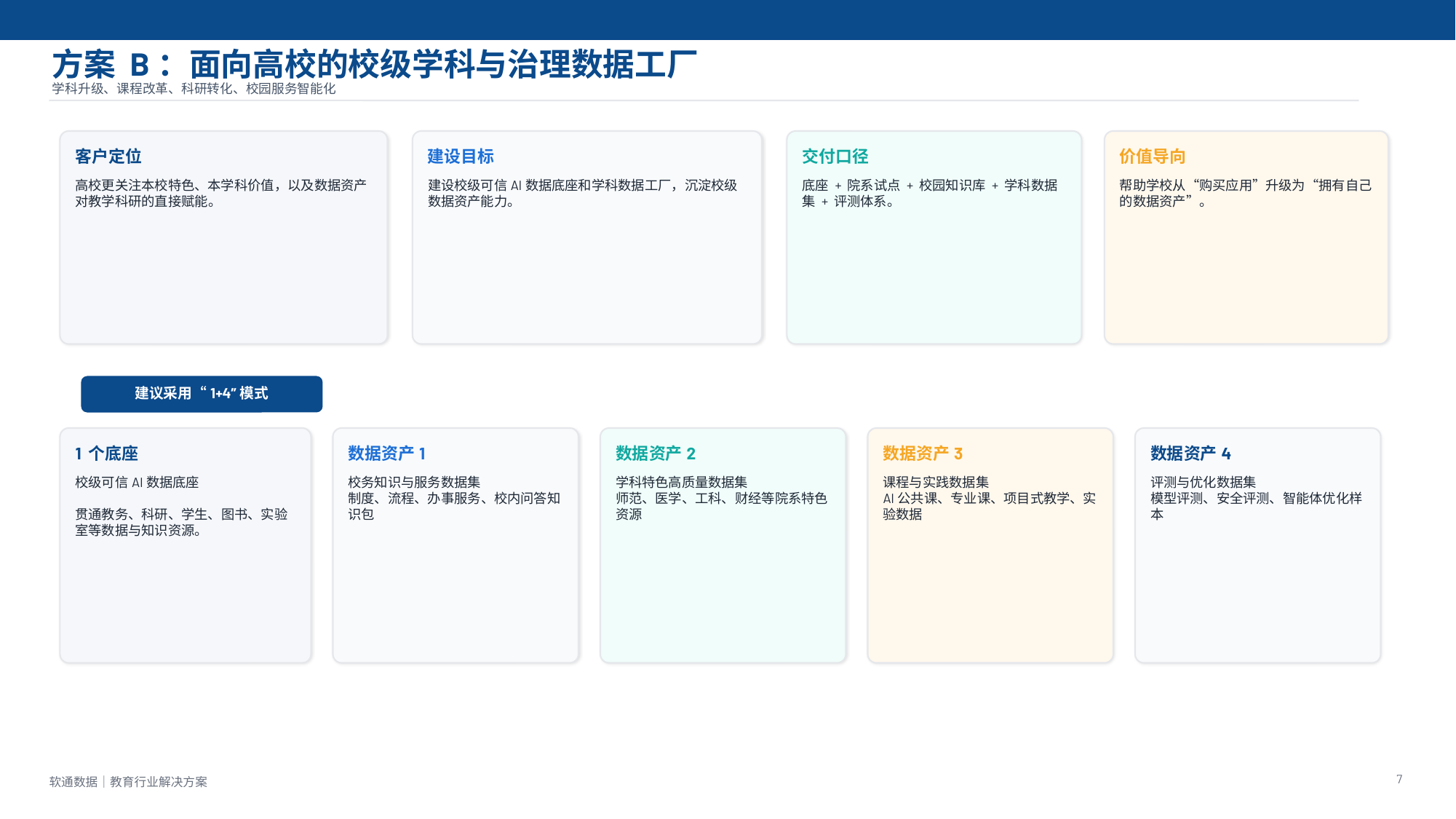

方案 B：面向高校的校级学科与治理数据工厂
学科升级、课程改革、科研转化、校园服务智能化

客户定位
建设目标
交付口径
价值导向
高校更关注本校特色、本学科价值，以及数据资产对教学科研的直接赋能。
建设校级可信AI数据底座和学科数据工厂，沉淀校级数据资产能力。
底座 + 院系试点 + 校园知识库 + 学科数据集 + 评测体系。
帮助学校从“购买应用”升级为“拥有自己的数据资产”。

建议采用“1+4”模式

1 个底座
数据资产1
数据资产2
数据资产3
数据资产4
校级可信AI数据底座

贯通教务、科研、学生、图书、实验室等数据与知识资源。
校务知识与服务数据集
制度、流程、办事服务、校内问答知识包
学科特色高质量数据集
师范、医学、工科、财经等院系特色资源
课程与实践数据集
AI公共课、专业课、项目式教学、实验数据
评测与优化数据集
模型评测、安全评测、智能体优化样本
7
软通数据｜教育行业解决方案